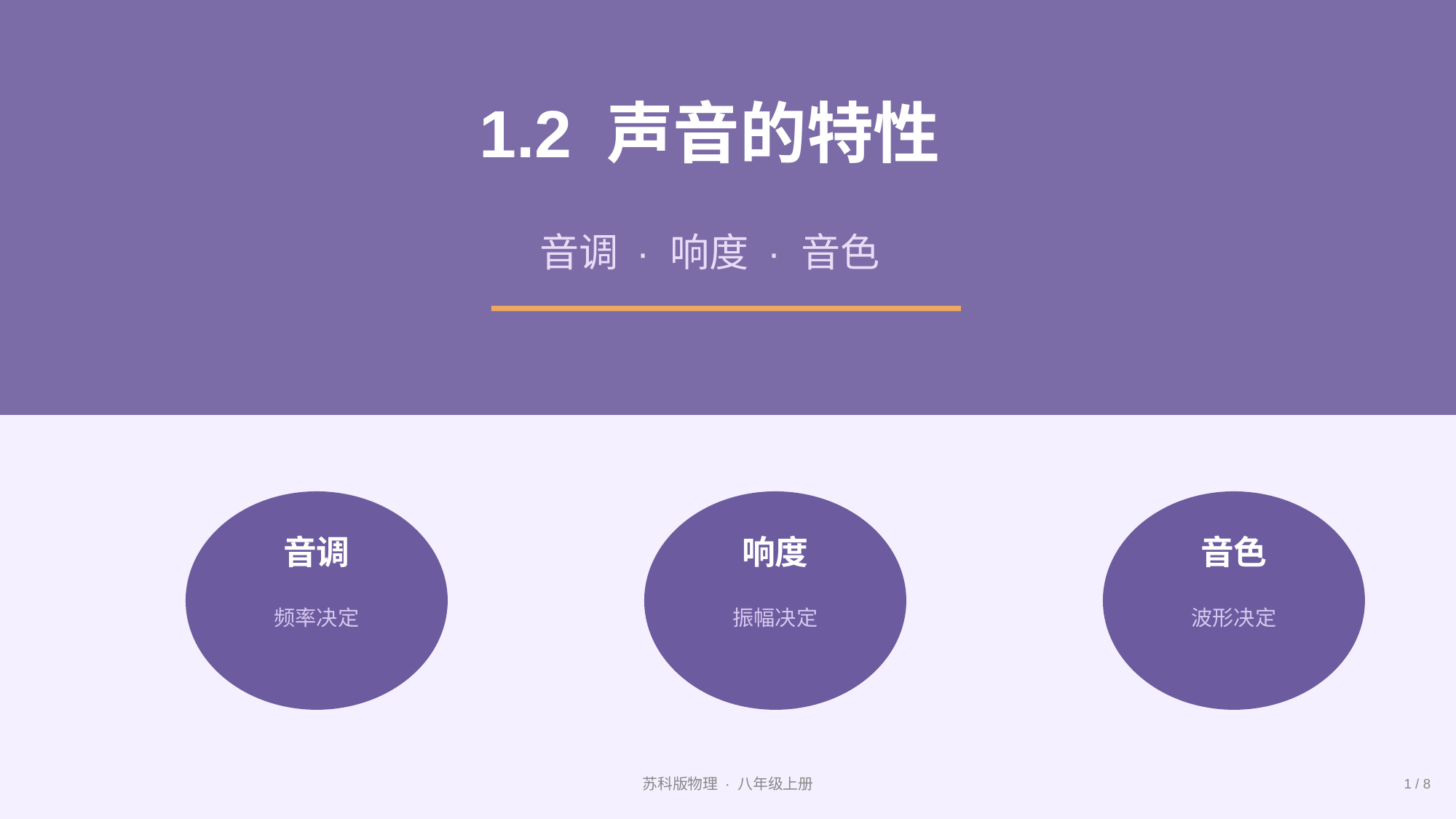

1.2 声音的特性
音调 · 响度 · 音色

音调
响度
音色
频率决定
振幅决定
波形决定
苏科版物理 · 八年级上册
1 / 8